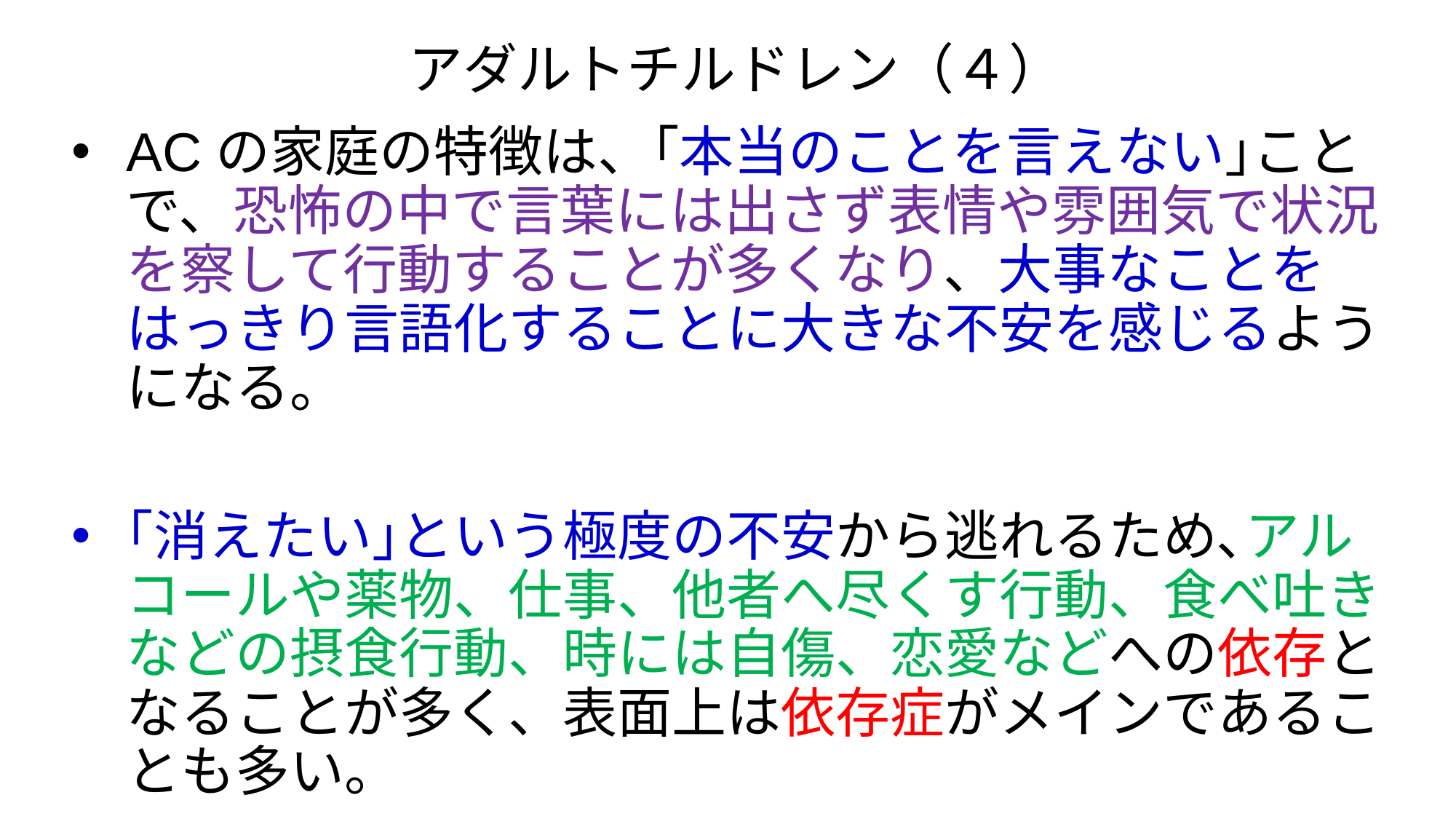

# アダルトチルドレン（４）
ACの家庭の特徴は、｢本当のことを言えない｣ことで、恐怖の中で言葉には出さず表情や雰囲気で状況を察して行動することが多くなり、大事なことをはっきり言語化することに大きな不安を感じるようになる。

｢消えたい｣という極度の不安から逃れるため､アルコールや薬物、仕事、他者へ尽くす行動、食べ吐きなどの摂食行動、時には自傷、恋愛などへの依存となることが多く、表面上は依存症がメインであることも多い。